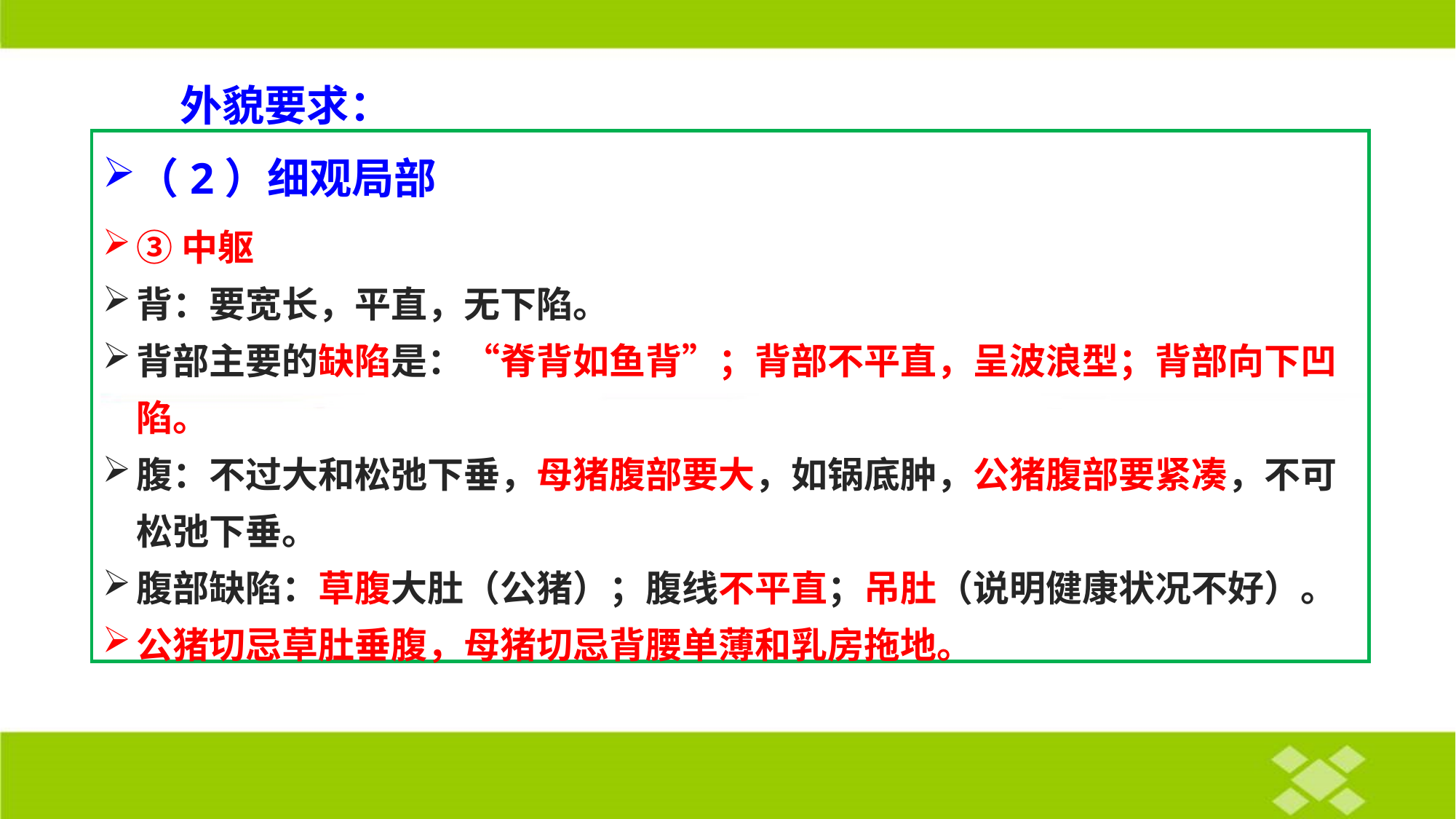

# 外貌要求：
（2）细观局部
③中躯
背：要宽长，平直，无下陷。
背部主要的缺陷是：“脊背如鱼背”；背部不平直，呈波浪型；背部向下凹陷。
腹：不过大和松弛下垂，母猪腹部要大，如锅底肿，公猪腹部要紧凑，不可松弛下垂。
腹部缺陷：草腹大肚（公猪）；腹线不平直；吊肚（说明健康状况不好）。
公猪切忌草肚垂腹，母猪切忌背腰单薄和乳房拖地。